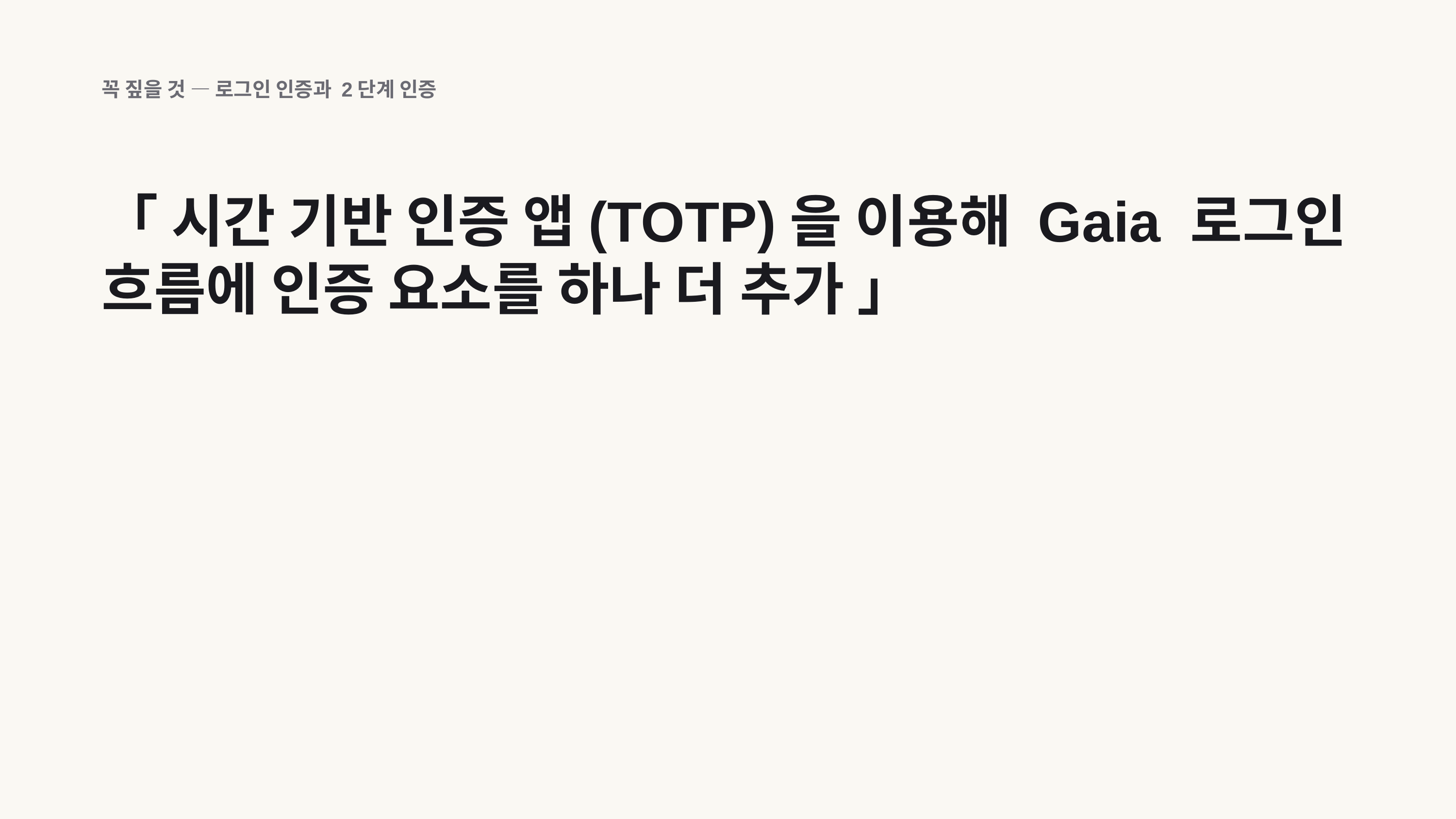

꼭 짚을 것 — 로그인 인증과 2단계 인증
「 시간 기반 인증 앱(TOTP)을 이용해 Gaia 로그인 흐름에 인증 요소를 하나 더 추가 」